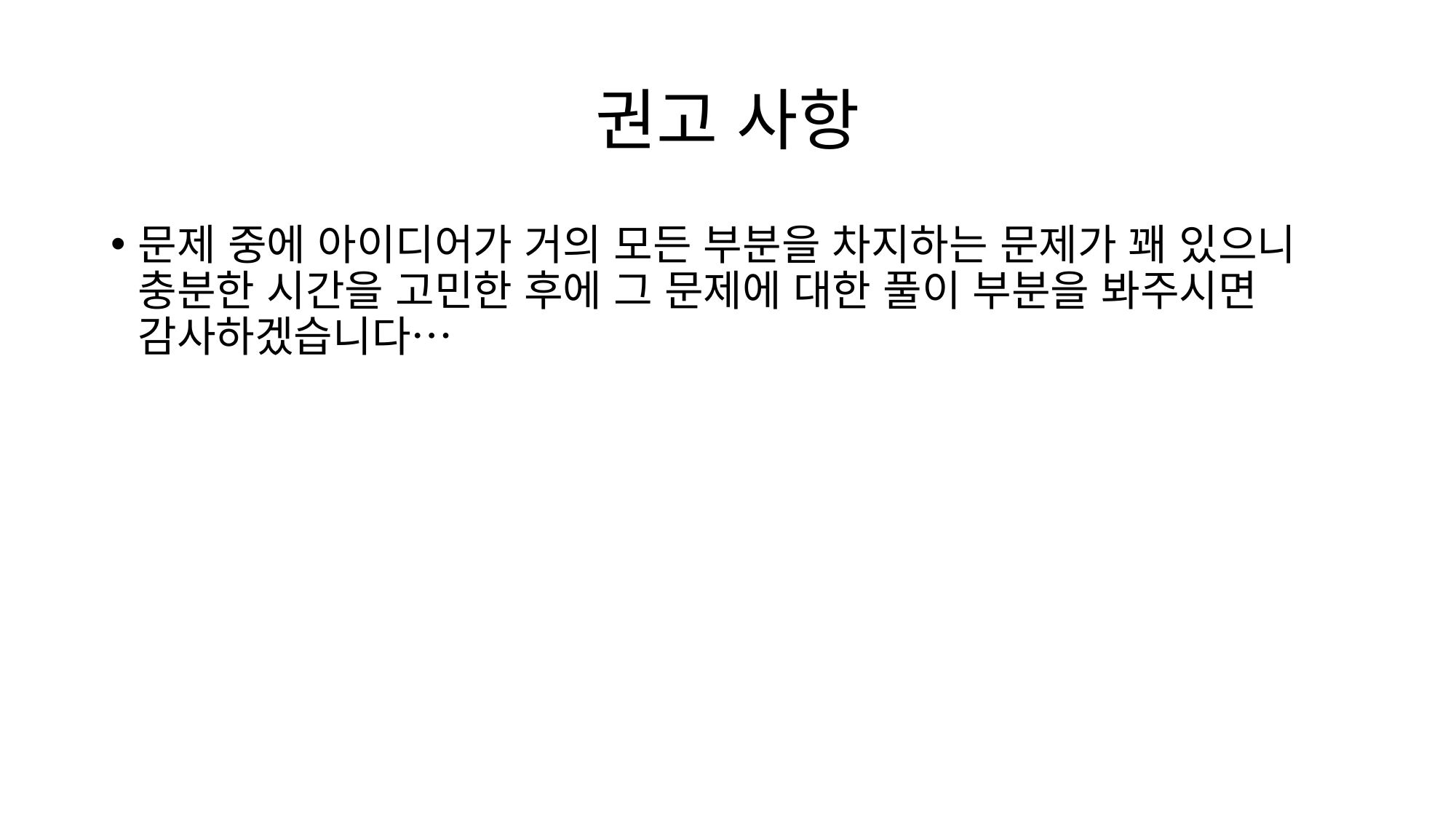

# 권고 사항
문제 중에 아이디어가 거의 모든 부분을 차지하는 문제가 꽤 있으니 충분한 시간을 고민한 후에 그 문제에 대한 풀이 부분을 봐주시면 감사하겠습니다…